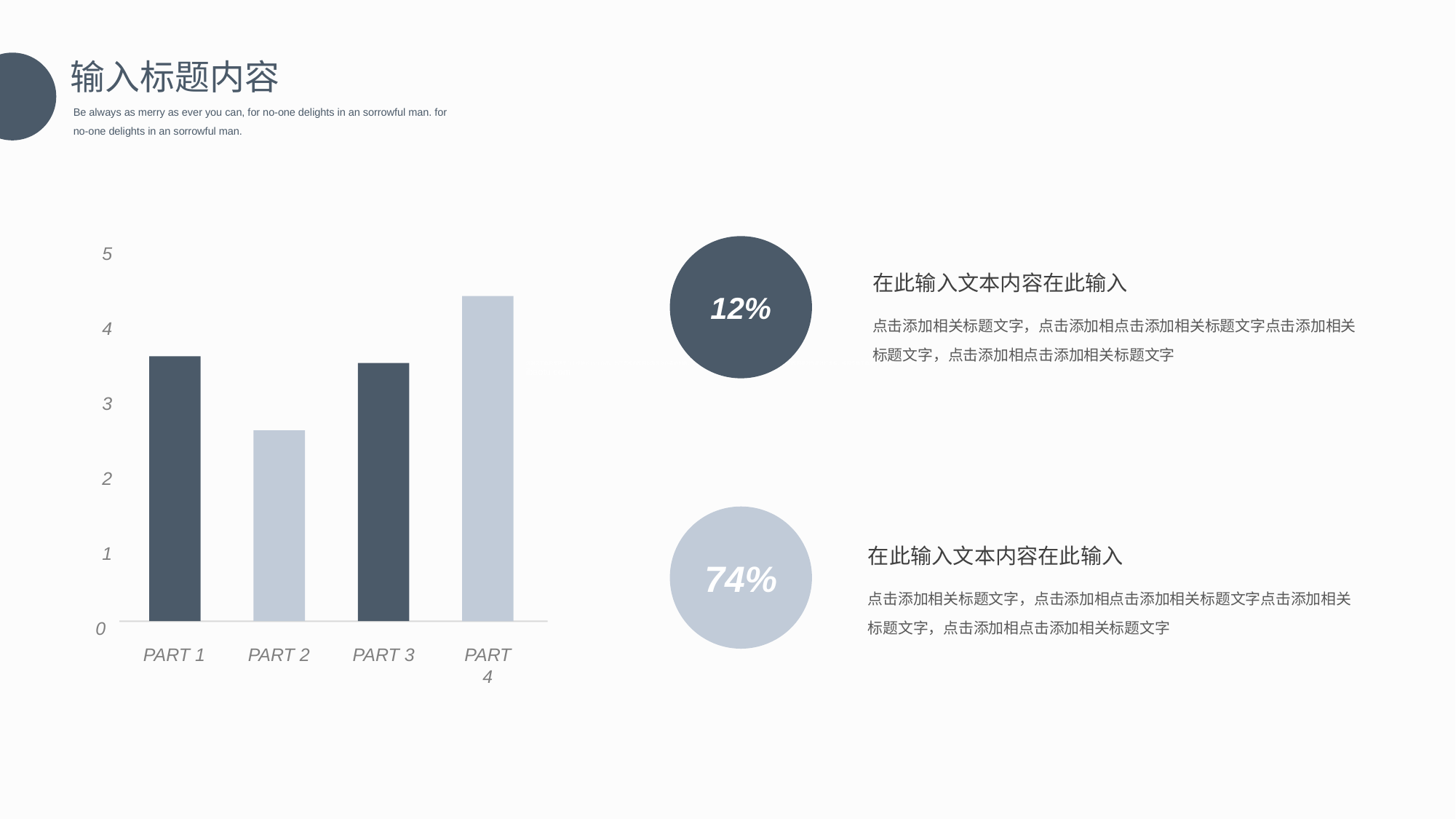

输入标题内容

Be always as merry as ever you can, for no-one delights in an sorrowful man. for no-one delights in an sorrowful man.
12%
5

4

3

2
1
0

PART 1
PART 2
PART 3
PART 4
在此输入文本内容在此输入
点击添加相关标题文字，点击添加相点击添加相关标题文字点击添加相关标题文字，点击添加相点击添加相关标题文字

74%
在此输入文本内容在此输入
点击添加相关标题文字，点击添加相点击添加相关标题文字点击添加相关标题文字，点击添加相点击添加相关标题文字